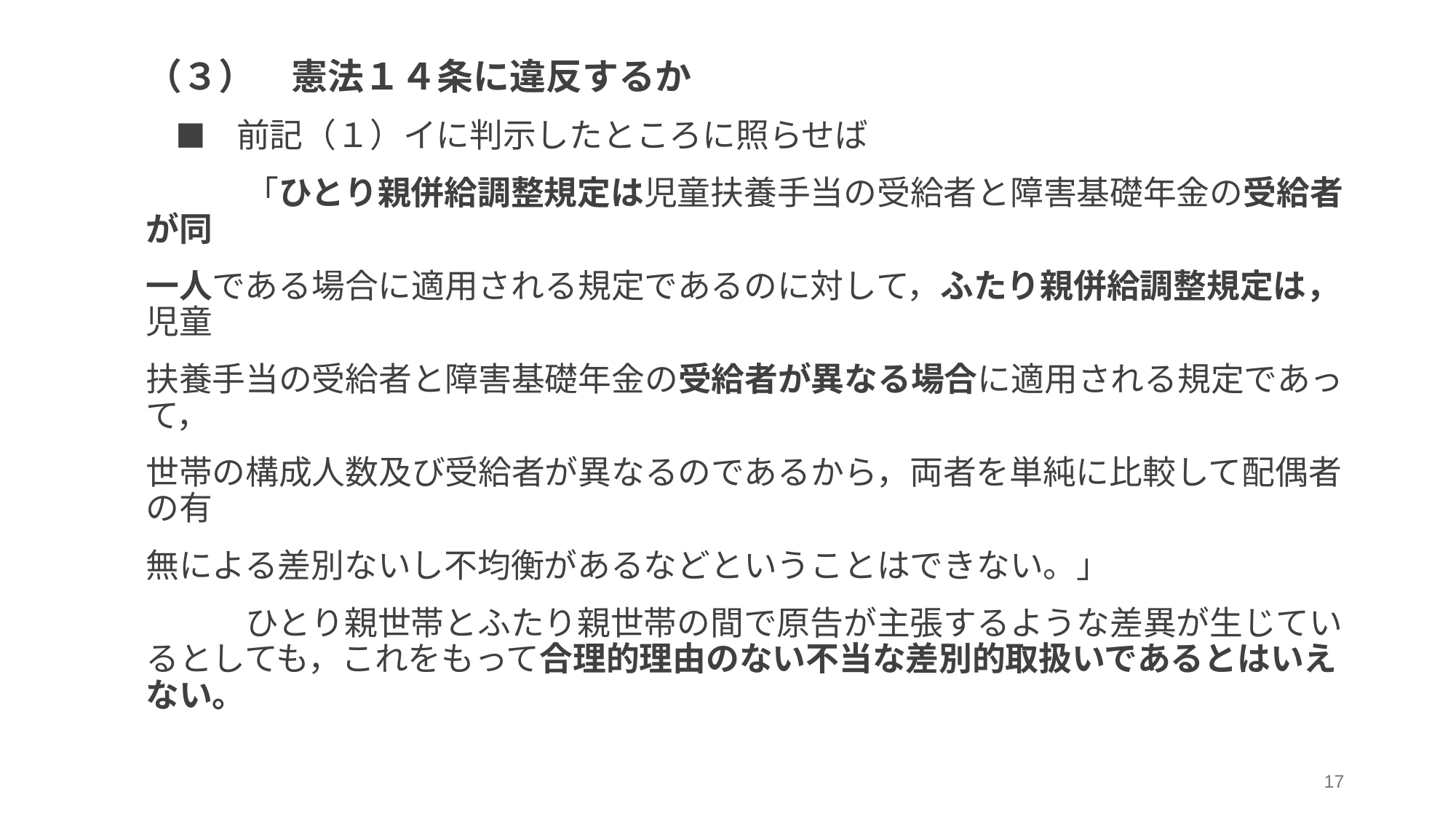

（３）　憲法１４条に違反するか
　■　前記（１）イに判示したところに照らせば
　　　「ひとり親併給調整規定は児童扶養手当の受給者と障害基礎年金の受給者が同
一人である場合に適用される規定であるのに対して，ふたり親併給調整規定は，児童
扶養手当の受給者と障害基礎年金の受給者が異なる場合に適用される規定であって，
世帯の構成人数及び受給者が異なるのであるから，両者を単純に比較して配偶者の有
無による差別ないし不均衡があるなどということはできない。」
　　　ひとり親世帯とふたり親世帯の間で原告が主張するような差異が生じているとしても，これをもって合理的理由のない不当な差別的取扱いであるとはいえない。

17